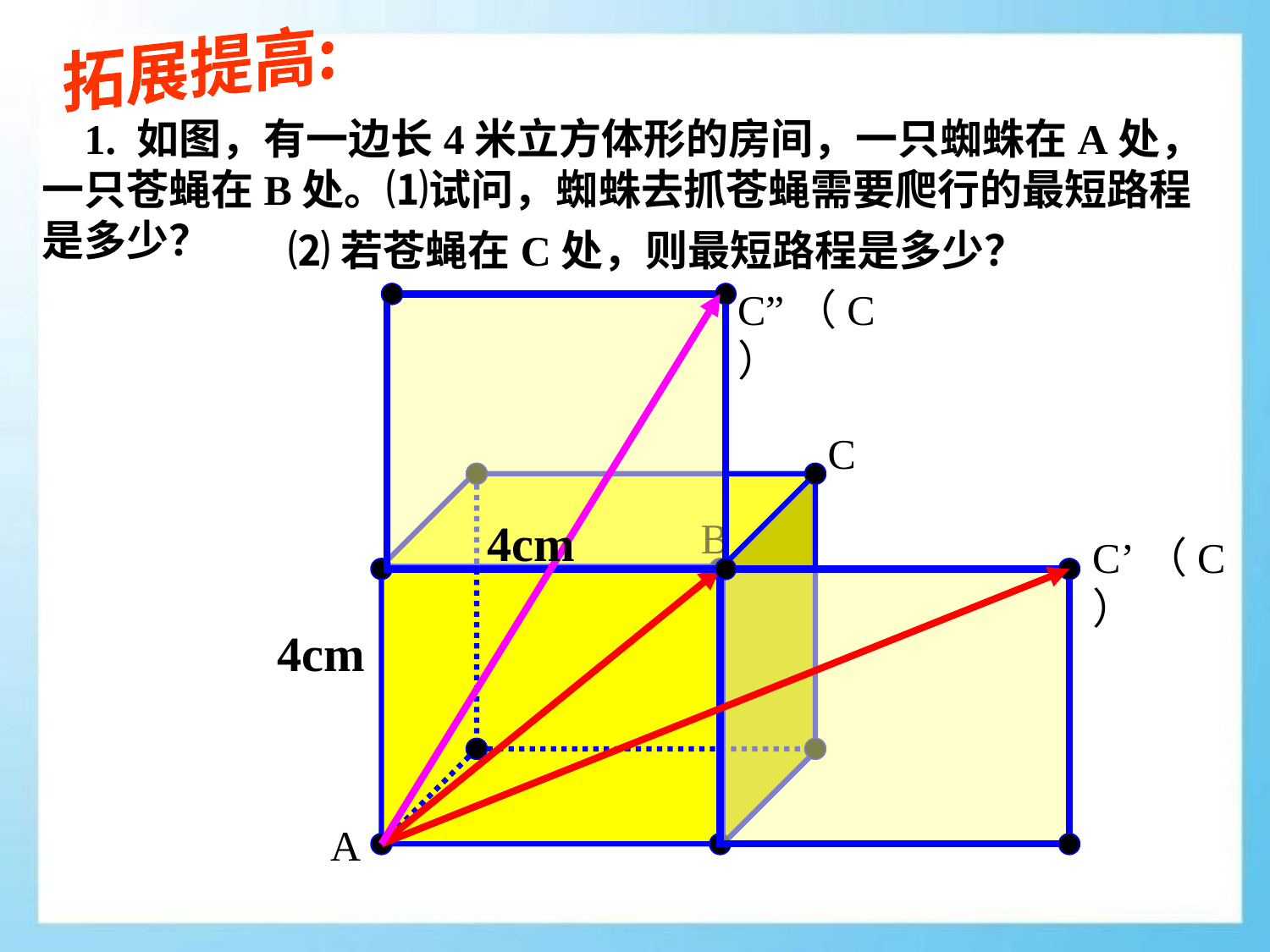

拓展提高:
    1. 如图，有一边长4米立方体形的房间，一只蜘蛛在A处，一只苍蝇在B处。⑴试问，蜘蛛去抓苍蝇需要爬行的最短路程是多少？
⑵若苍蝇在C处，则最短路程是多少？
	C”（C）

C

	C’（C）
B
4cm

4cm

A